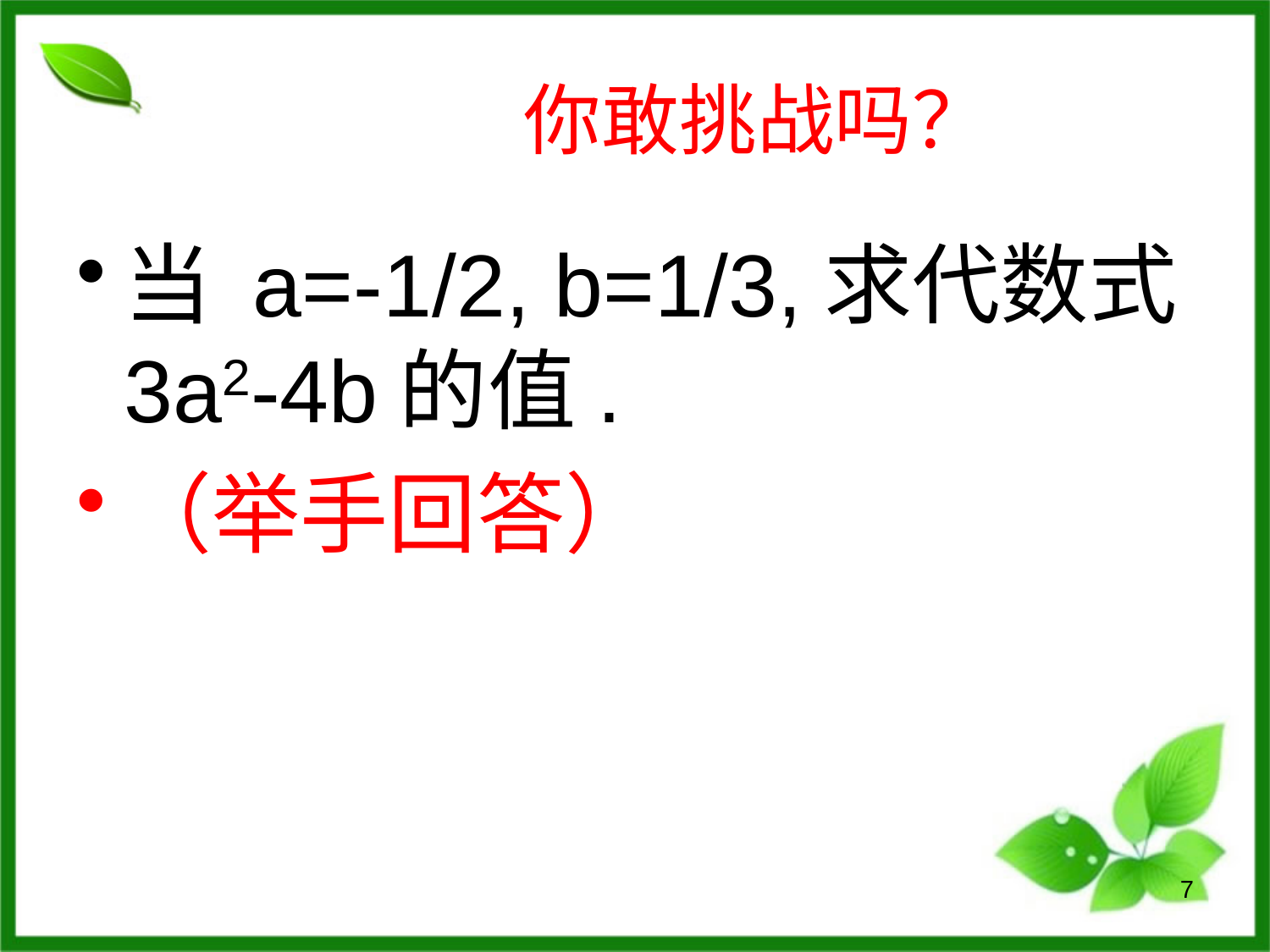

# 你敢挑战吗？
当 a=-1/2, b=1/3,求代数式3a2-4b的值.
（举手回答）
7